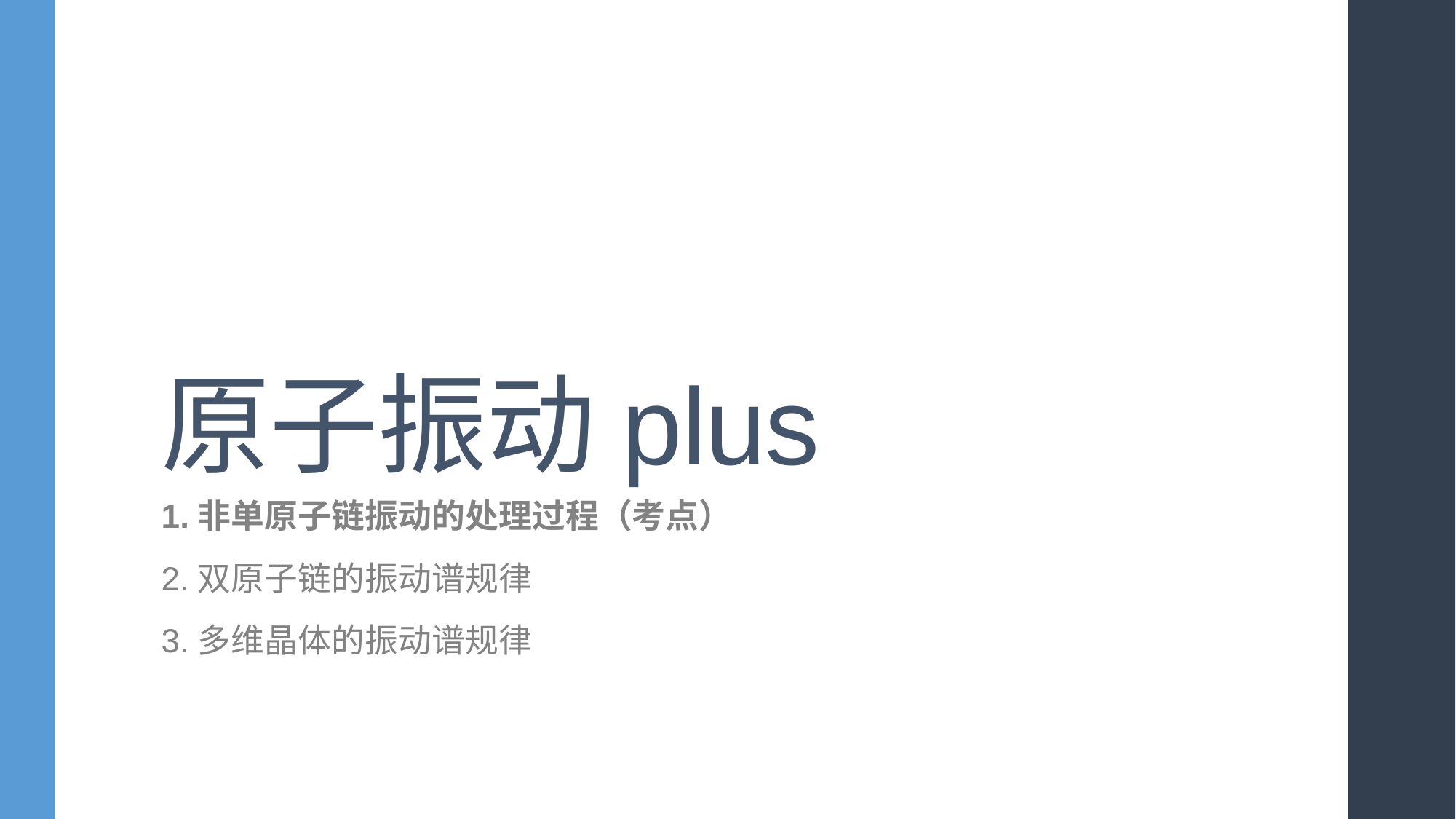

# 原子振动plus
1.非单原子链振动的处理过程（考点）
2.双原子链的振动谱规律
3.多维晶体的振动谱规律
3